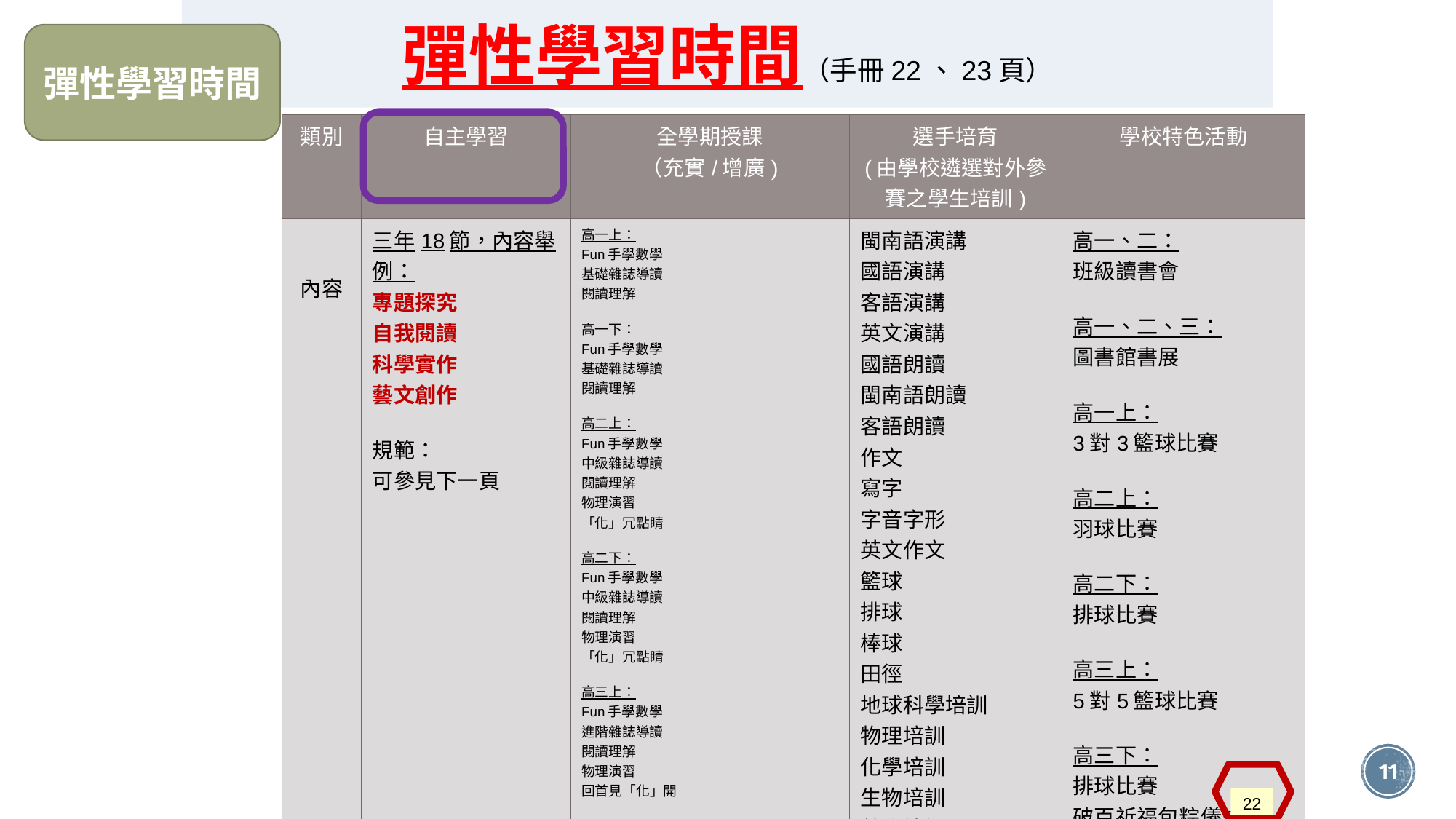

彈性學習時間（手冊22、23頁）
彈性學習時間

| 類別 | 自主學習 | 全學期授課 （充實/增廣) | 選手培育 (由學校遴選對外參賽之學生培訓) | 學校特色活動 |
| --- | --- | --- | --- | --- |
| 內容 | 三年18節，內容舉例： 專題探究 自我閱讀 科學實作 藝文創作 規範： 可參見下一頁 | 高一上： Fun手學數學 基礎雜誌導讀 閱讀理解 高一下： Fun手學數學 基礎雜誌導讀 閱讀理解 高二上： Fun手學數學 中級雜誌導讀 閱讀理解 物理演習 「化」冗點睛 高二下： Fun手學數學 中級雜誌導讀 閱讀理解 物理演習 「化」冗點睛 高三上： Fun手學數學 進階雜誌導讀 閱讀理解 物理演習 回首見「化」開 高三下： Fun手學數學 進階雜誌導讀 閱讀理解 物理演習 回首見「化」開 | 閩南語演講 國語演講 客語演講 英文演講 國語朗讀 閩南語朗讀 客語朗讀 作文 寫字 字音字形 英文作文 籃球 排球 棒球 田徑 地球科學培訓 物理培訓 化學培訓 生物培訓 數學培訓 | 高一、二： 班級讀書會 高一、二、三： 圖書館書展 高一上： 3對3籃球比賽 高二上： 羽球比賽 高二下： 排球比賽 高三上： 5對5籃球比賽 高三下： 排球比賽 破百祈福包粽儀式 申請入學指導 |
11

22